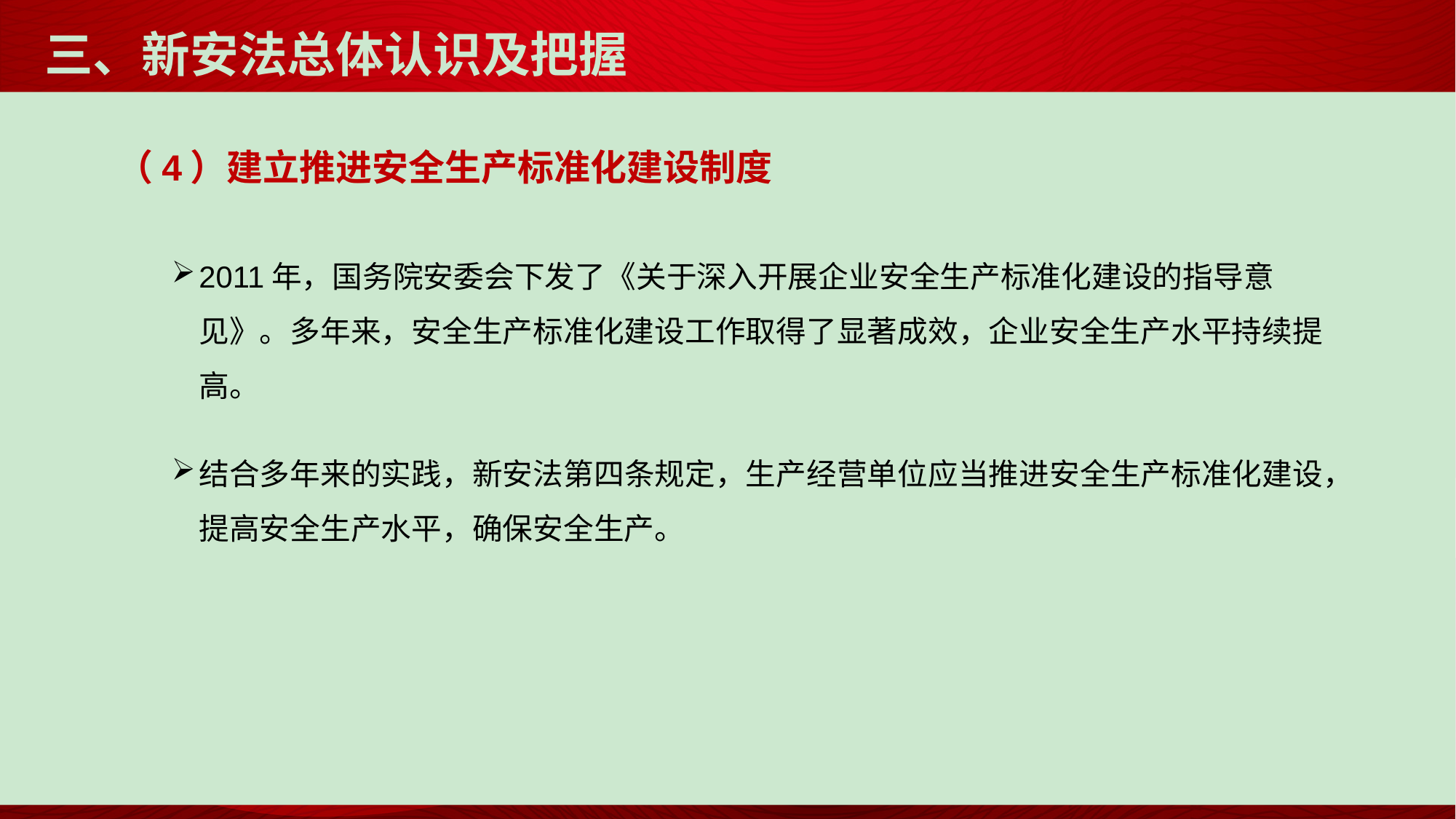

# 三、新安法总体认识及把握
（4）建立推进安全生产标准化建设制度
2011年，国务院安委会下发了《关于深入开展企业安全生产标准化建设的指导意见》。多年来，安全生产标准化建设工作取得了显著成效，企业安全生产水平持续提高。
结合多年来的实践，新安法第四条规定，生产经营单位应当推进安全生产标准化建设，提高安全生产水平，确保安全生产。